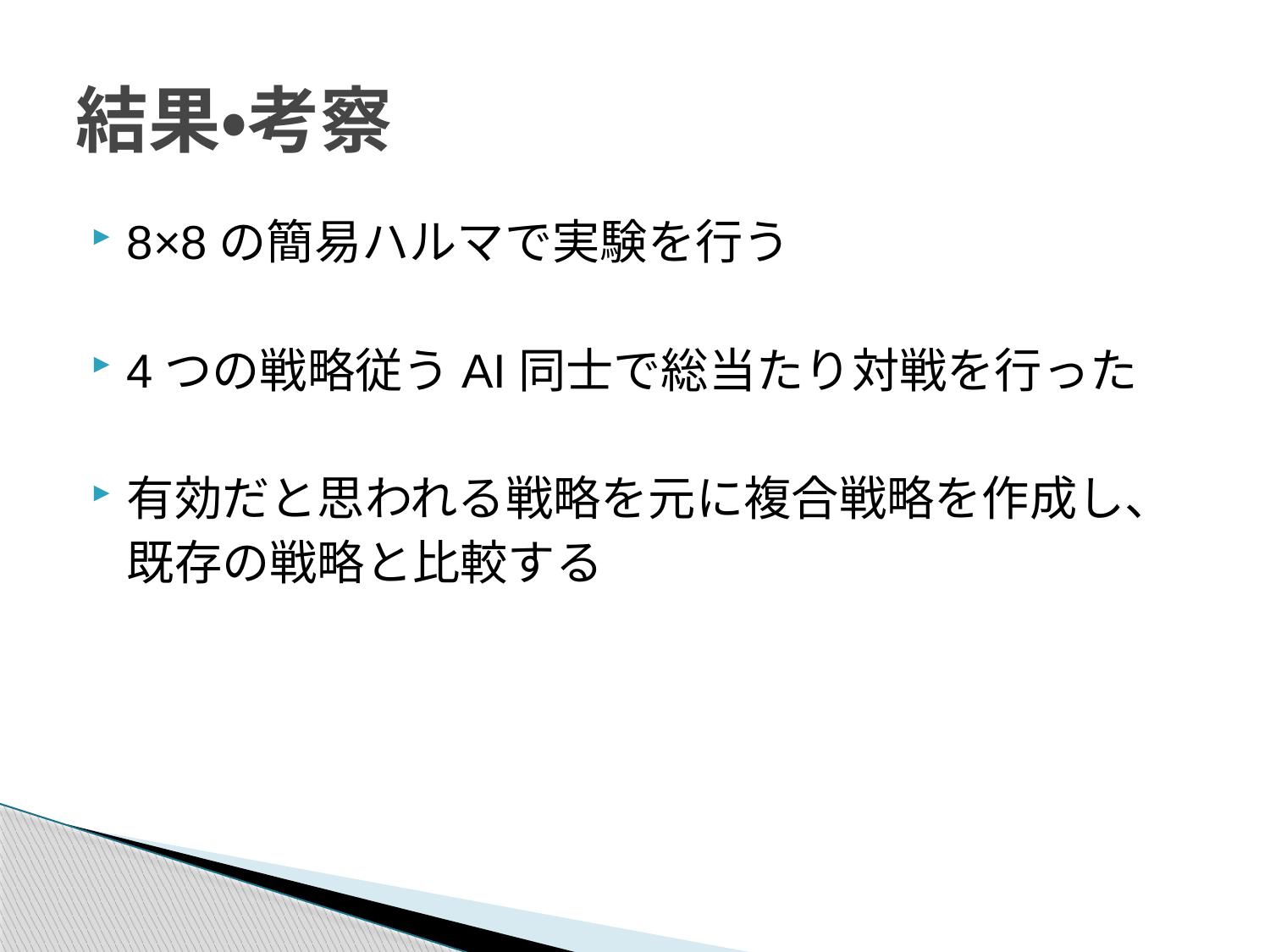

# 結果・考察
8×8の簡易ハルマで実験を行う

4つの戦略従うAI同士で総当たり対戦を行った

有効だと思われる戦略を元に複合戦略を作成し、
	既存の戦略と比較する